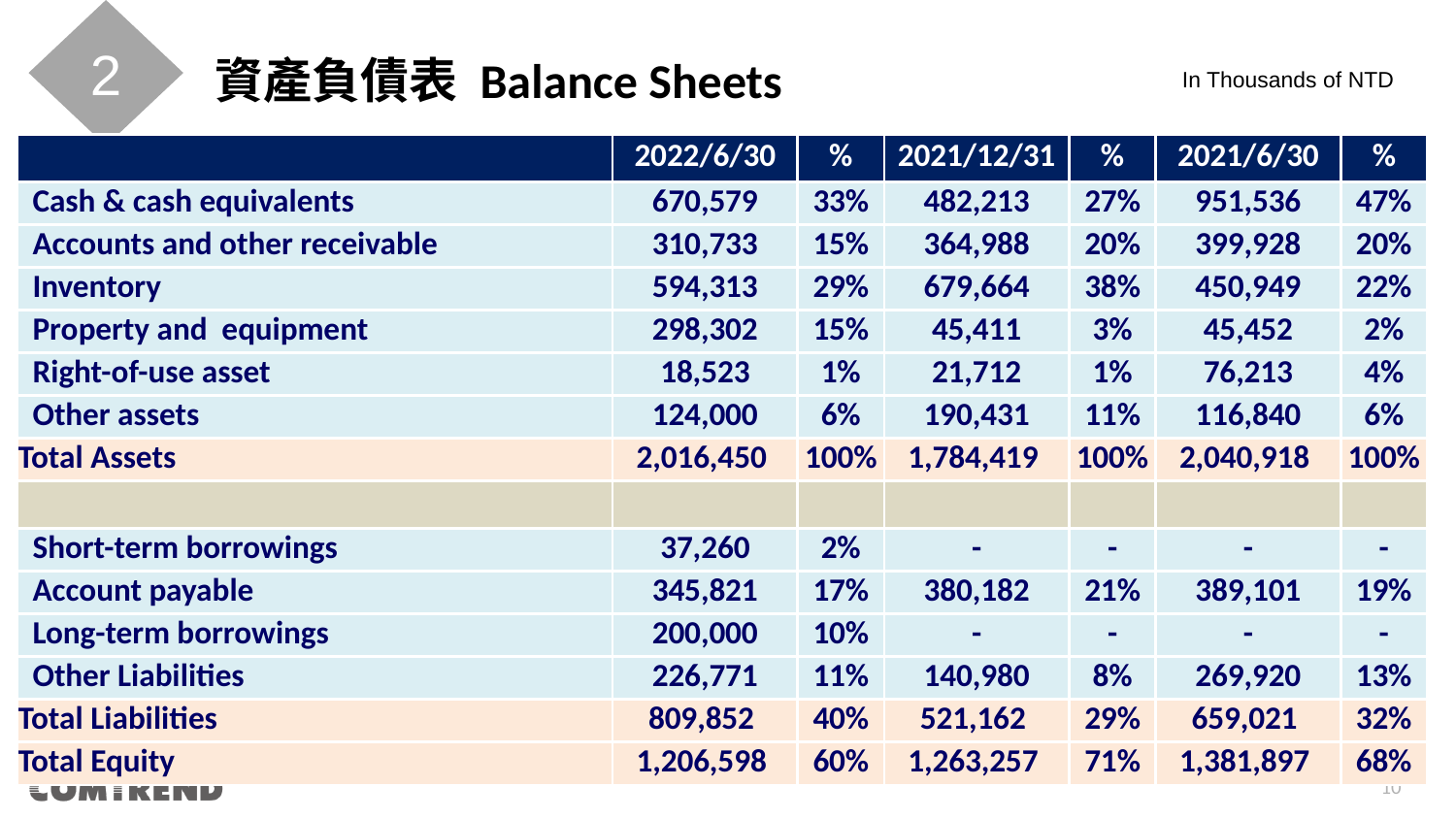

2
資產負債表 Balance Sheets
In Thousands of NTD
|  | 2022/6/30 | % | 2021/12/31 | % | 2021/6/30 | % |
| --- | --- | --- | --- | --- | --- | --- |
| Cash & cash equivalents | 670,579 | 33% | 482,213 | 27% | 951,536 | 47% |
| Accounts and other receivable | 310,733 | 15% | 364,988 | 20% | 399,928 | 20% |
| Inventory | 594,313 | 29% | 679,664 | 38% | 450,949 | 22% |
| Property and equipment | 298,302 | 15% | 45,411 | 3% | 45,452 | 2% |
| Right-of-use asset | 18,523 | 1% | 21,712 | 1% | 76,213 | 4% |
| Other assets | 124,000 | 6% | 190,431 | 11% | 116,840 | 6% |
| Total Assets | 2,016,450 | 100% | 1,784,419 | 100% | 2,040,918 | 100% |
|  |  |  |  |  |  |  |
| Short-term borrowings | 37,260 | 2% | - | - | - | - |
| Account payable | 345,821 | 17% | 380,182 | 21% | 389,101 | 19% |
| Long-term borrowings | 200,000 | 10% | - | - | - | - |
| Other Liabilities | 226,771 | 11% | 140,980 | 8% | 269,920 | 13% |
| Total Liabilities | 809,852 | 40% | 521,162 | 29% | 659,021 | 32% |
| Total Equity | 1,206,598 | 60% | 1,263,257 | 71% | 1,381,897 | 68% |
10